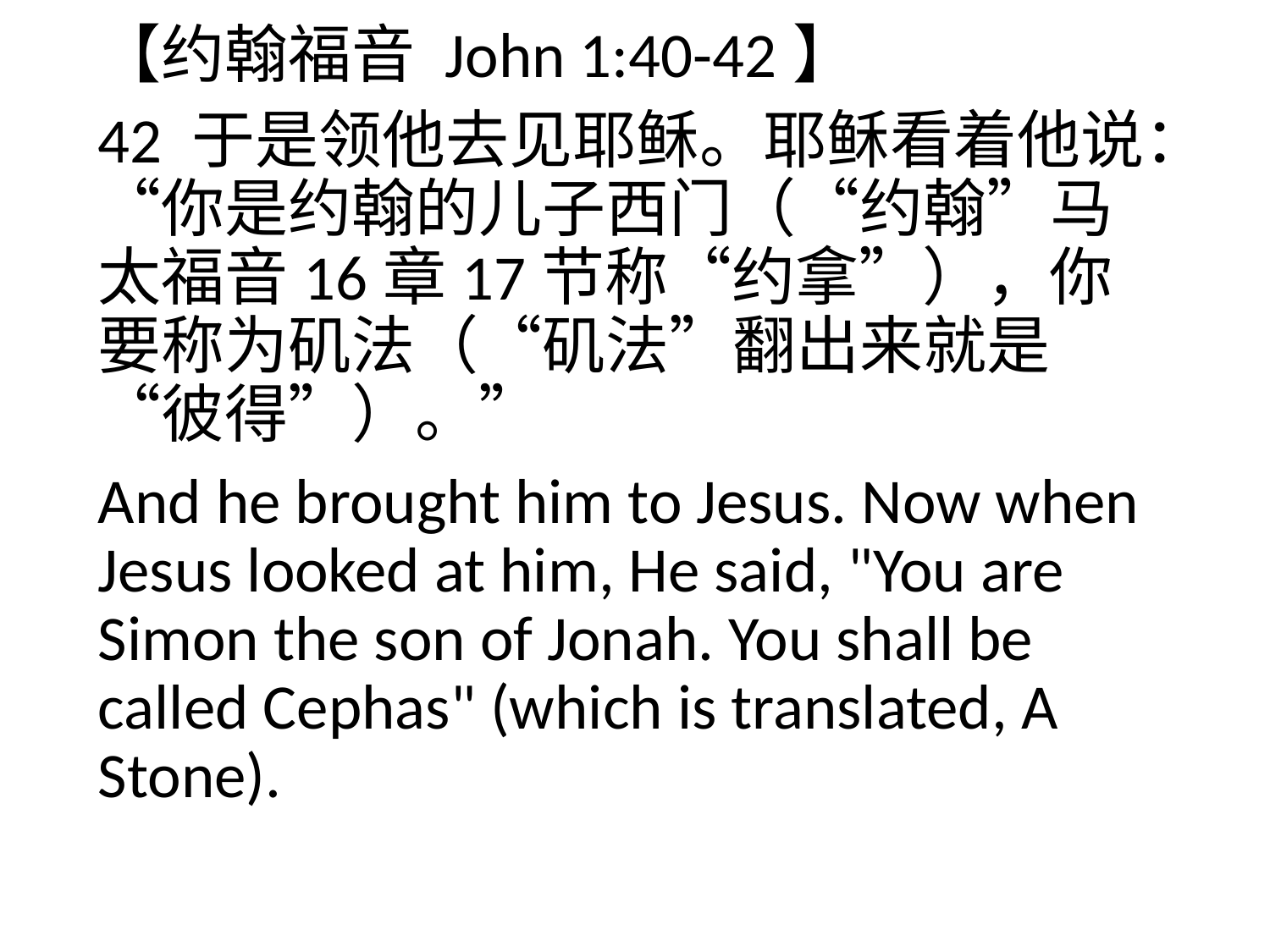

【约翰福音 John 1:40-42】
42 于是领他去见耶稣。耶稣看着他说：“你是约翰的儿子西门（“约翰”马太福音16章17节称“约拿”），你要称为矶法（“矶法”翻出来就是“彼得”）。”
And he brought him to Jesus. Now when Jesus looked at him, He said, "You are Simon the son of Jonah. You shall be called Cephas" (which is translated, A Stone).